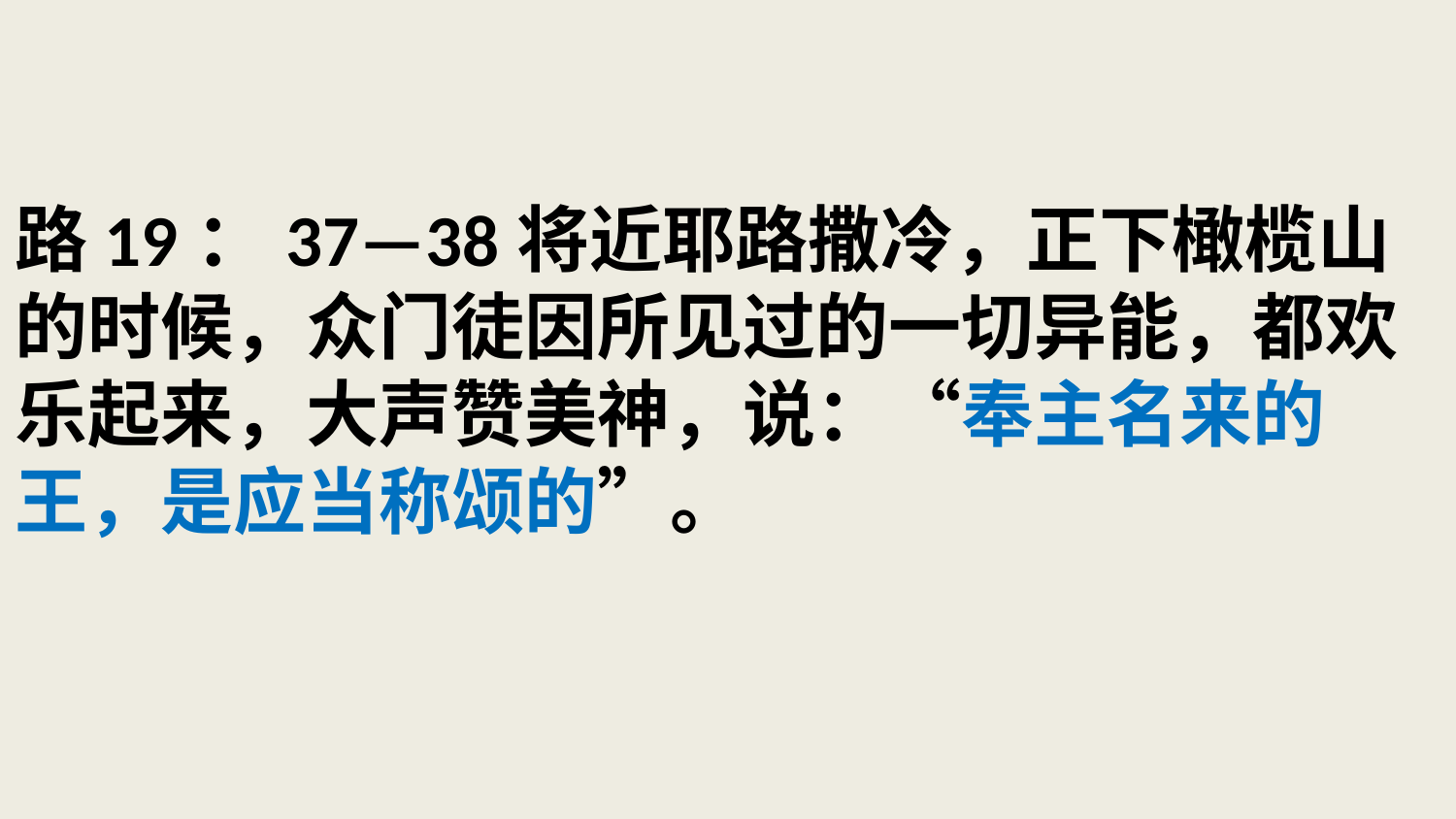

# 路19：37—38将近耶路撒冷，正下橄榄山的时候，众门徒因所见过的一切异能，都欢乐起来，大声赞美神，说：“奉主名来的王，是应当称颂的”。